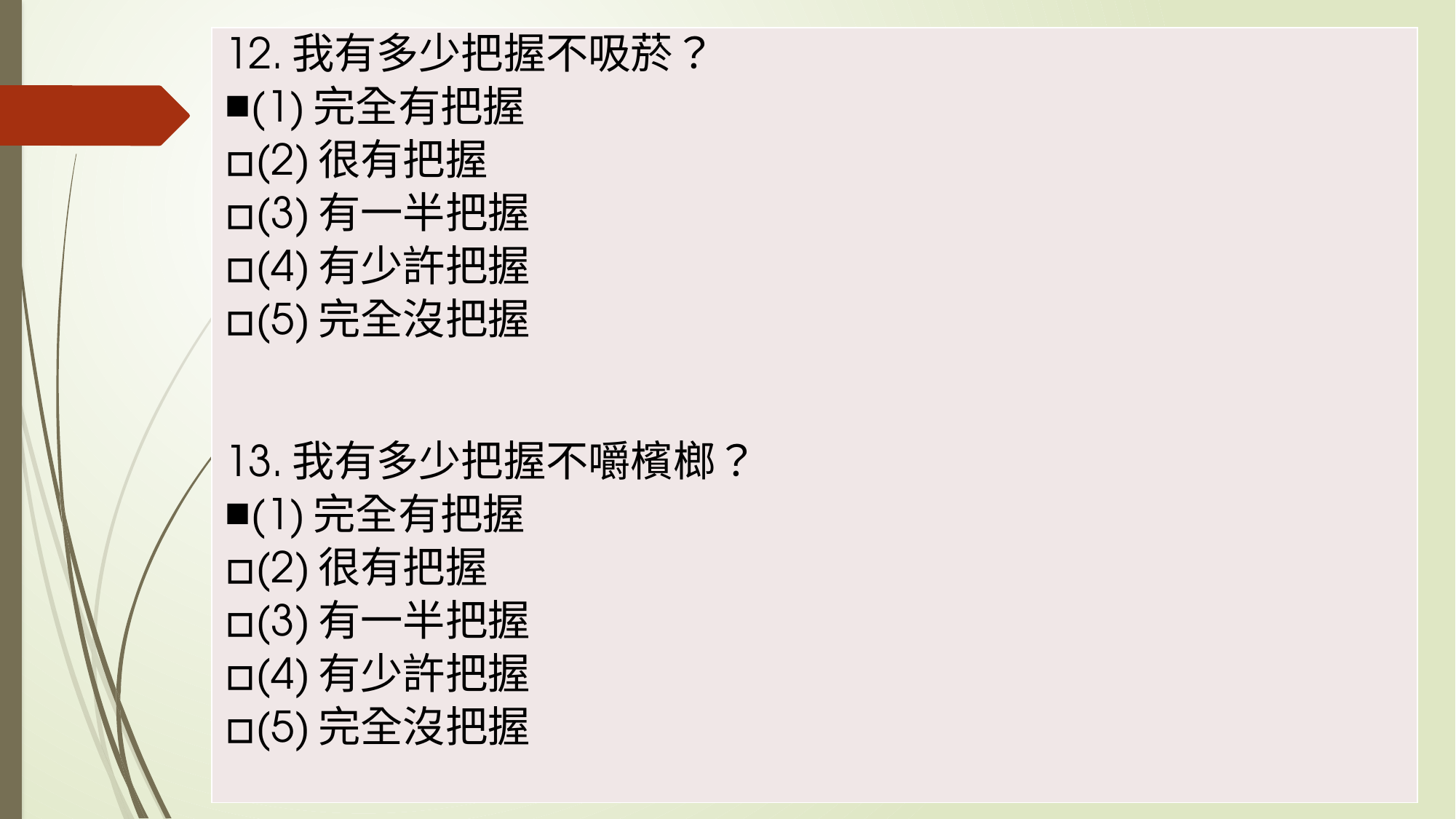

| 12.我有多少把握不吸菸？ ■(1)完全有把握 □(2)很有把握 □(3)有一半把握 □(4)有少許把握 □(5)完全沒把握 13.我有多少把握不嚼檳榔？ ■(1)完全有把握 □(2)很有把握 □(3)有一半把握 □(4)有少許把握 □(5)完全沒把握 |
| --- |